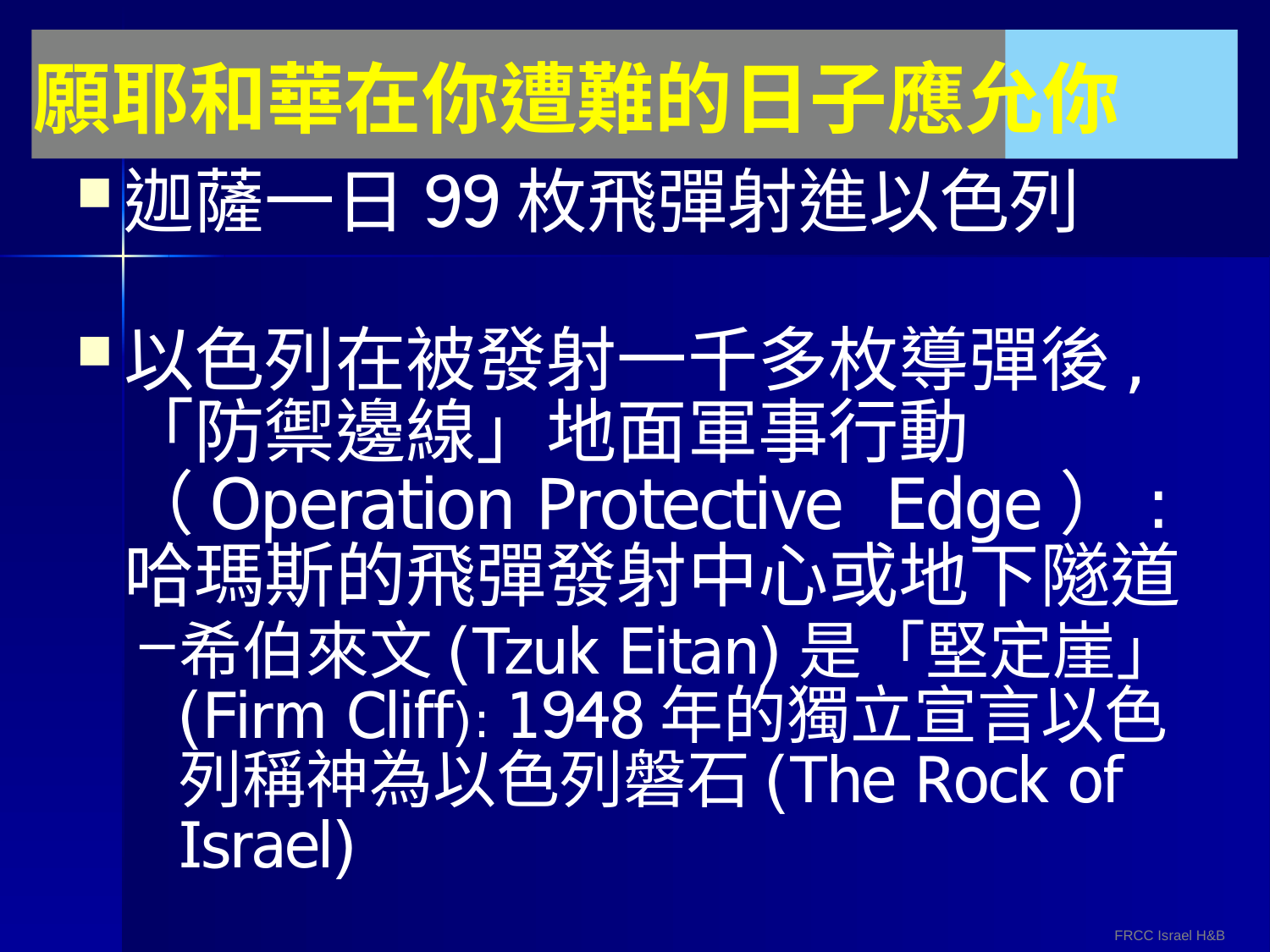

# 願耶和華在你遭難的日子應允你

迦薩一日99枚飛彈射進以色列

以色列在被發射一千多枚導彈後,「防禦邊線」地面軍事行動（Operation Protective  Edge）: 哈瑪斯的飛彈發射中心或地下隧道
希伯來文(Tzuk Eitan)是「堅定崖」(Firm Cliff): 1948年的獨立宣言以色列稱神為以色列磐石(The Rock of Israel)